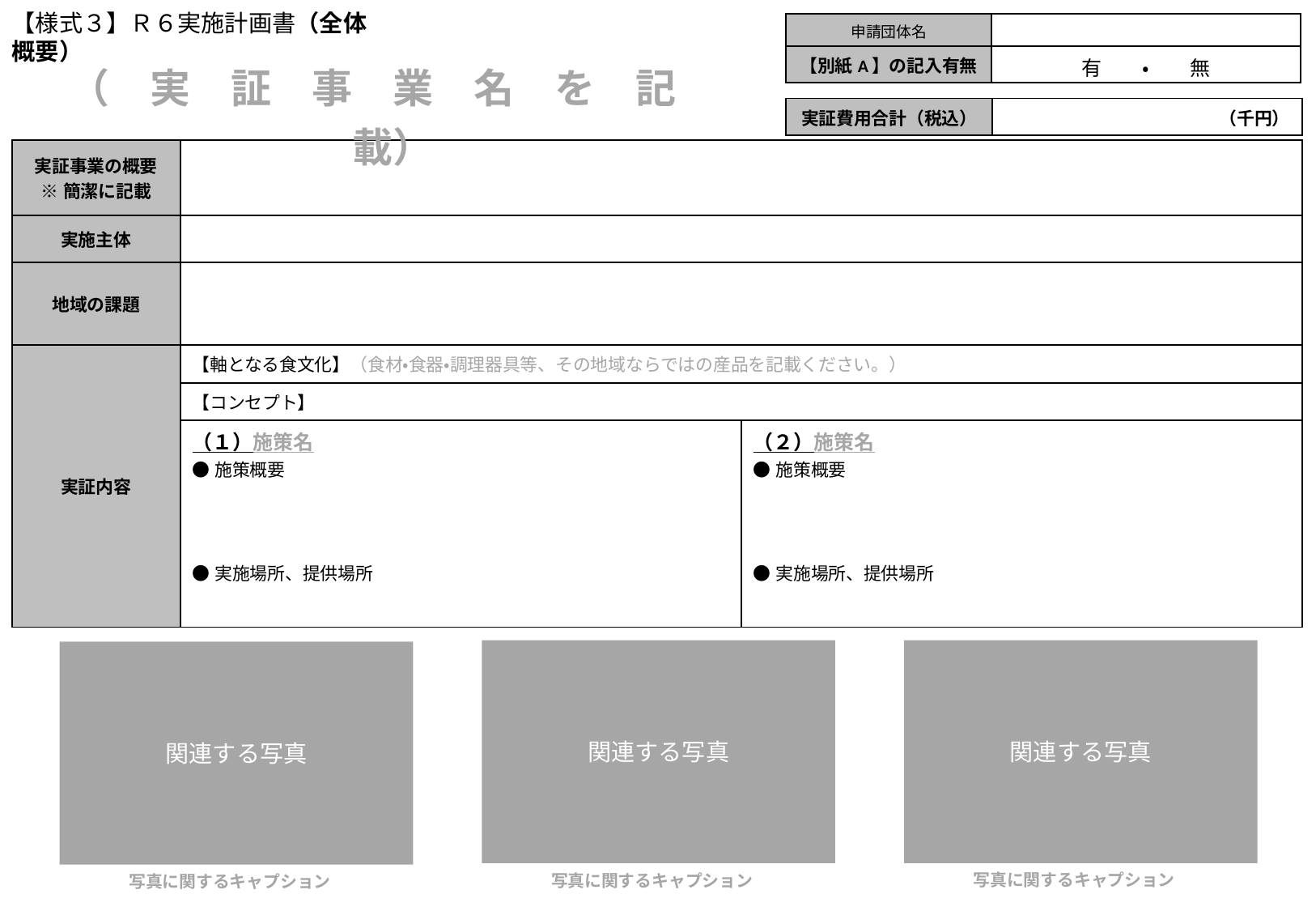

【様式３】Ｒ６実施計画書（全体概要）
| 申請団体名 |  |
| --- | --- |
| 【別紙A】の記入有無 | 有　　・　　無 |
| （　実　証　事　業　名　を　記　載） |
| --- |
| 実証費用合計（税込） | （千円） |
| --- | --- |
| 実証事業の概要 ※簡潔に記載 |  |  |
| --- | --- | --- |
| 実施主体 |  |  |
| 地域の課題 |  |  |
| 実証内容 | 【軸となる食文化】（食材・食器・調理器具等、その地域ならではの産品を記載ください。） |  |
|  | 【コンセプト】 |  |
|  | （１）施策名 ●施策概要 　 ●実施場所、提供場所 | （２）施策名 ●施策概要 　 ●実施場所、提供場所 |
関連する写真
関連する写真
関連する写真
写真に関するキャプション
写真に関するキャプション
写真に関するキャプション